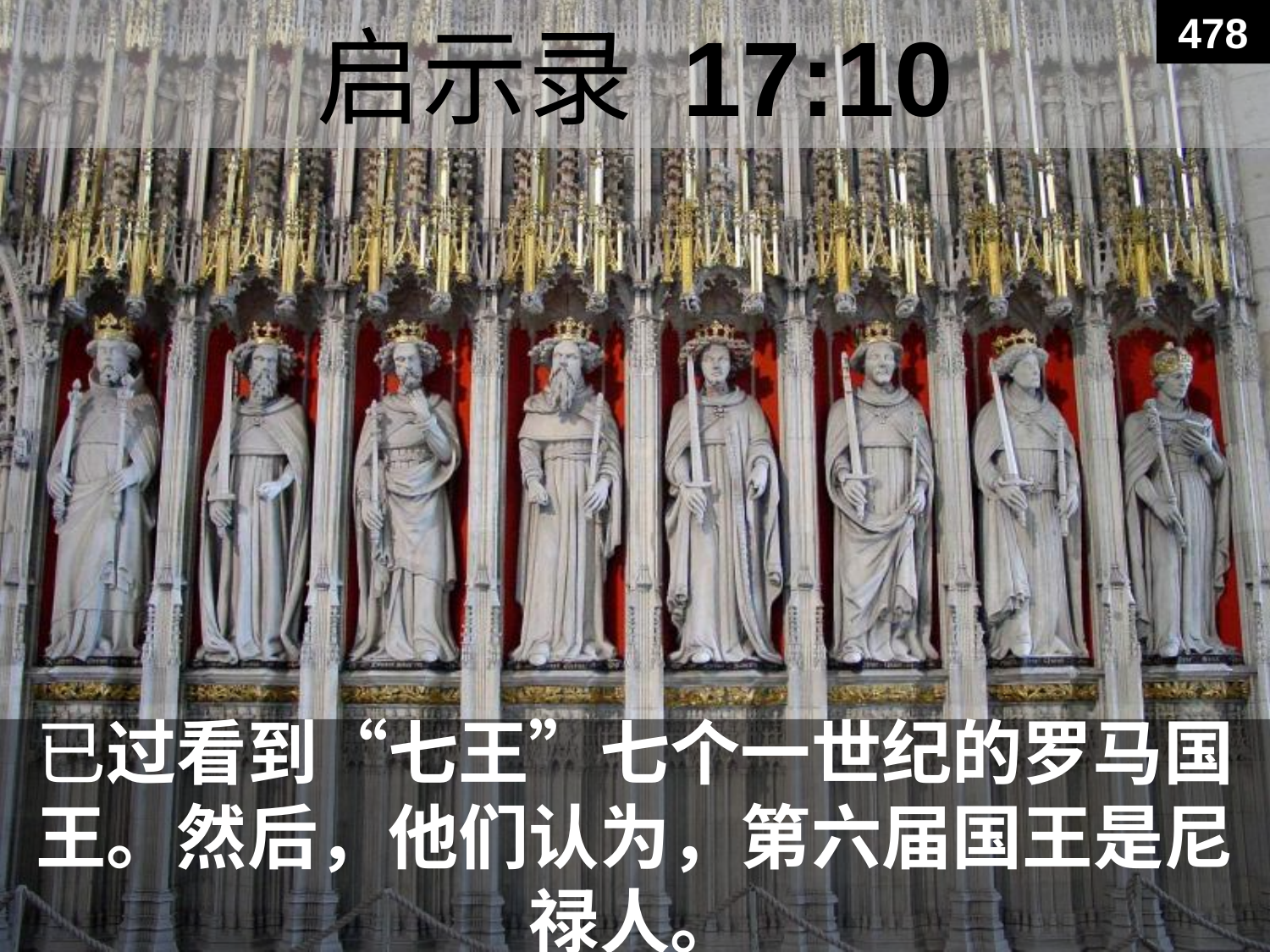

# 启示录 17:10
478
已过看到“七王”七个一世纪的罗马国王。然后，他们认为，第六届国王是尼禄人。